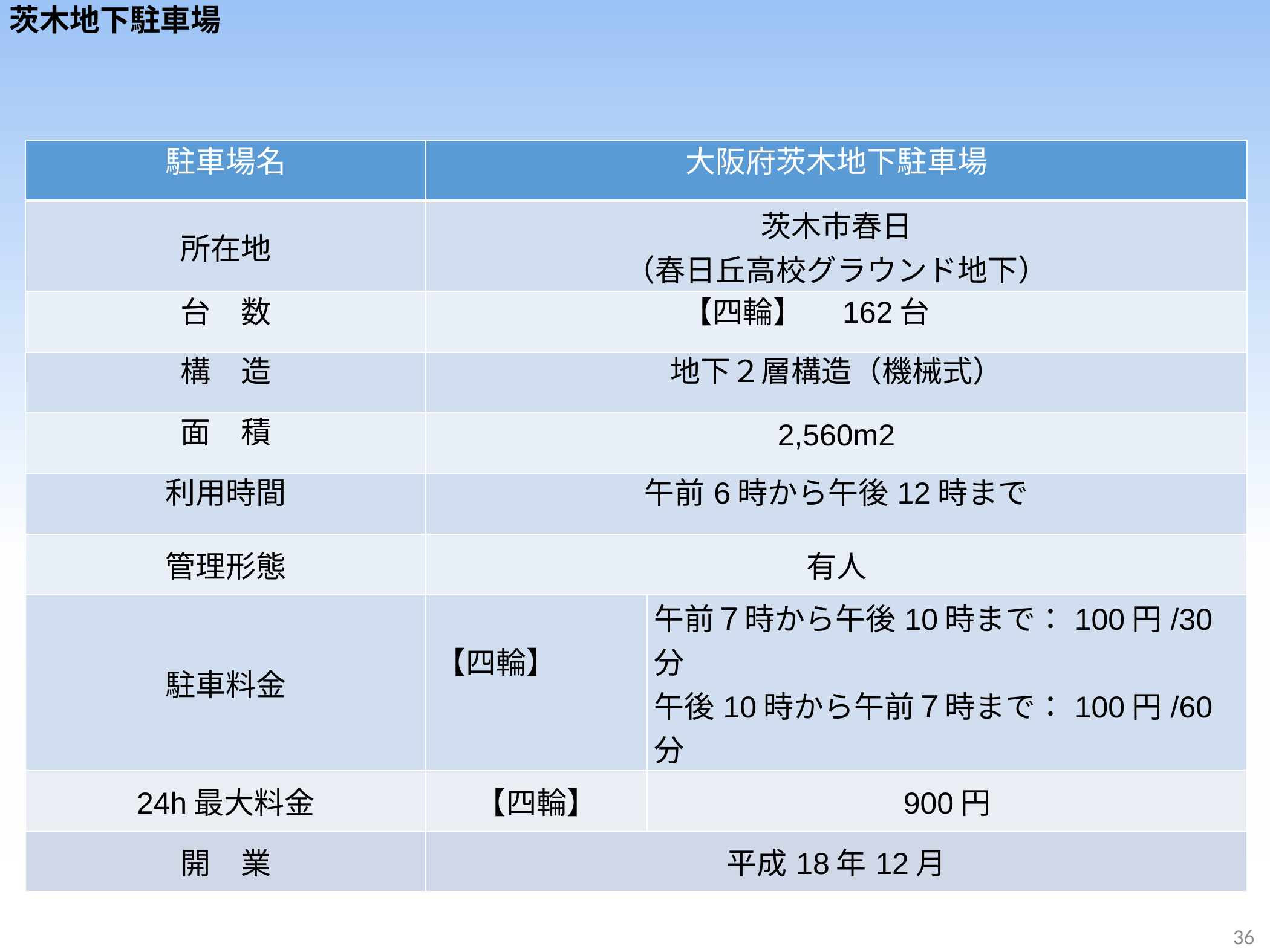

茨木地下駐車場
| 駐車場名 | 大阪府茨木地下駐車場 |  |
| --- | --- | --- |
| 所在地 | 茨木市春日 （春日丘高校グラウンド地下） |  |
| 台　数 | 【四輪】　162台 |  |
| 構　造 | 地下２層構造（機械式） |  |
| 面　積 | 2,560m2 |  |
| 利用時間 | 午前6時から午後12時まで |  |
| 管理形態 | 有人 |  |
| 駐車料金 | 【四輪】 | 午前７時から午後10時まで：100円/30分　　　　　　　 午後10時から午前７時まで：100円/60分 |
| 24h最大料金 | 【四輪】 | 900円 |
| 開　業 | 平成18年12月 |  |
36